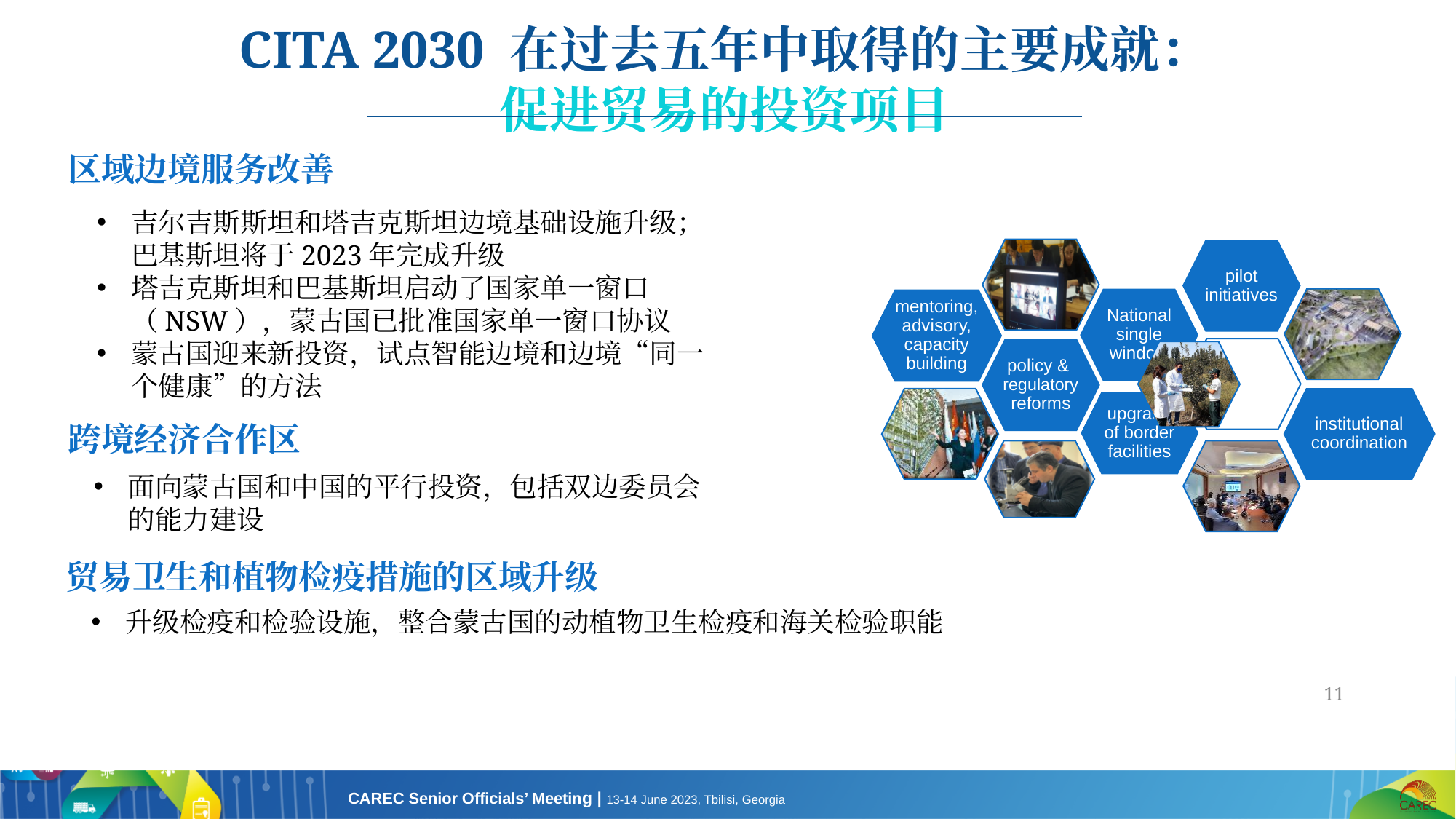

CITA 2030 在过去五年中取得的主要成就：
促进贸易的投资项目
区域边境服务改善
吉尔吉斯斯坦和塔吉克斯坦边境基础设施升级；巴基斯坦将于2023年完成升级
塔吉克斯坦和巴基斯坦启动了国家单一窗口（NSW），蒙古国已批准国家单一窗口协议
蒙古国迎来新投资，试点智能边境和边境“同一个健康”的方法

upgrade of border facilities

policy &  regulatory reforms

mentoring, advisory, capacity building

National single window

pilot initiatives

institutional coordination

跨境经济合作区
面向蒙古国和中国的平行投资，包括双边委员会的能力建设
贸易卫生和植物检疫措施的区域升级
升级检疫和检验设施，整合蒙古国的动植物卫生检疫和海关检验职能
11